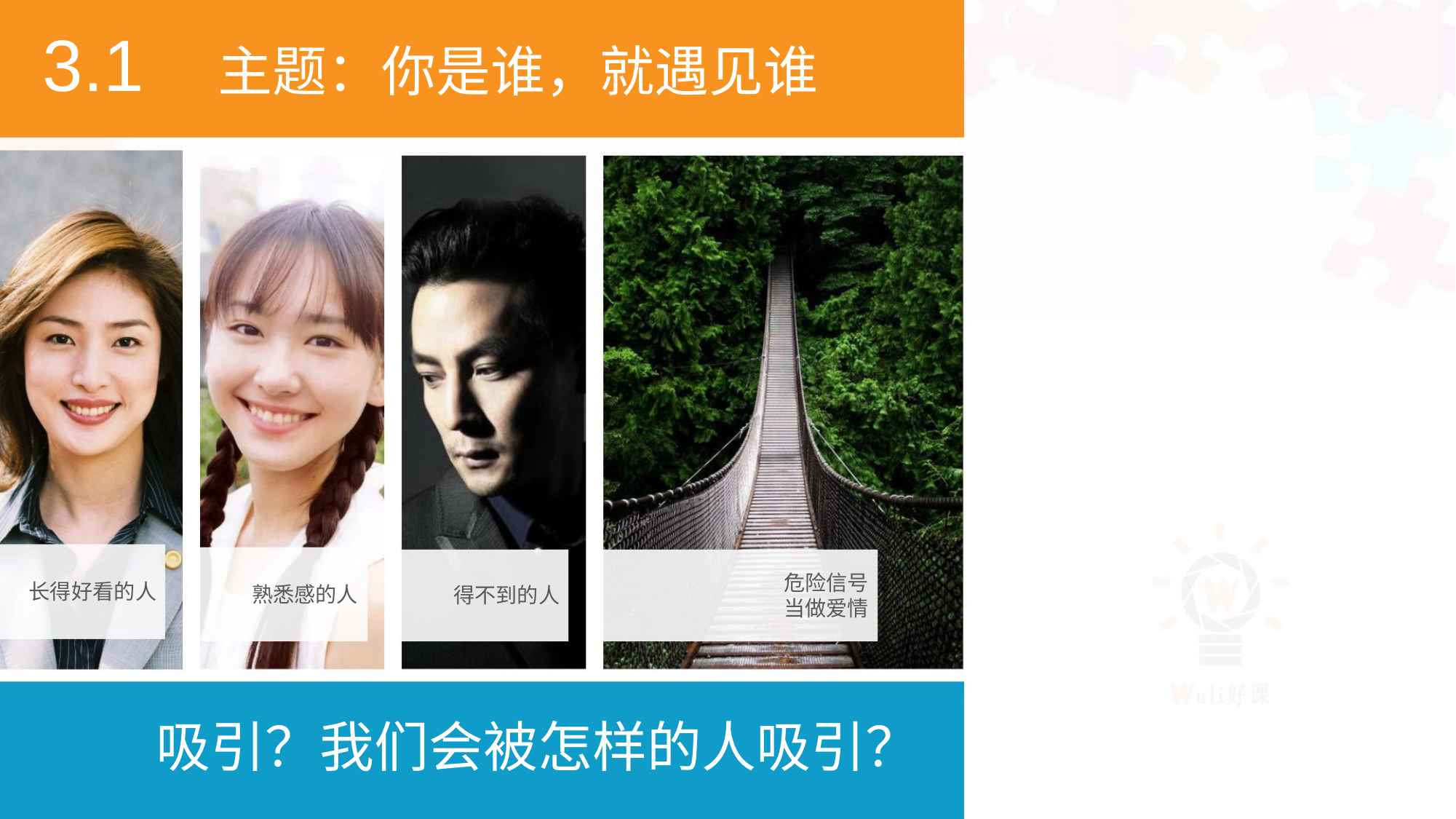

3.1 主题：你是谁，就遇见谁
危险信号
当做爱情
长得好看的人
熟悉感的人
得不到的人
吸引？我们会被怎样的人吸引？